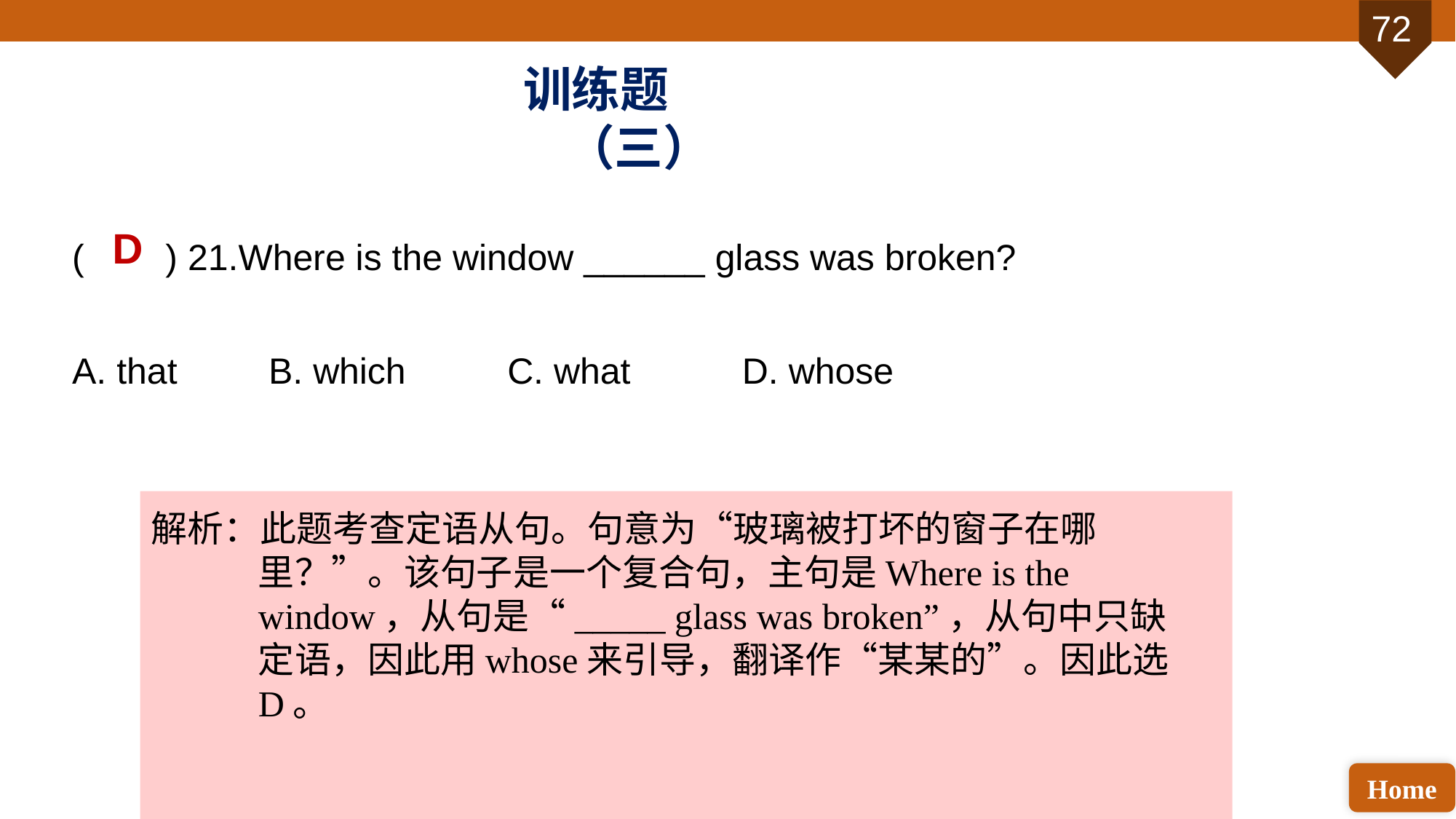

训练题（三）
D
(        ) 21.Where is the window ______ glass was broken?

A. that         B. which          C. what           D. whose

解析：此题考查定语从句。句意为“玻璃被打坏的窗子在哪里？”。该句子是一个复合句，主句是Where is the  window，从句是“_____ glass was broken”，从句中只缺定语，因此用whose来引导，翻译作“某某的”。因此选D。